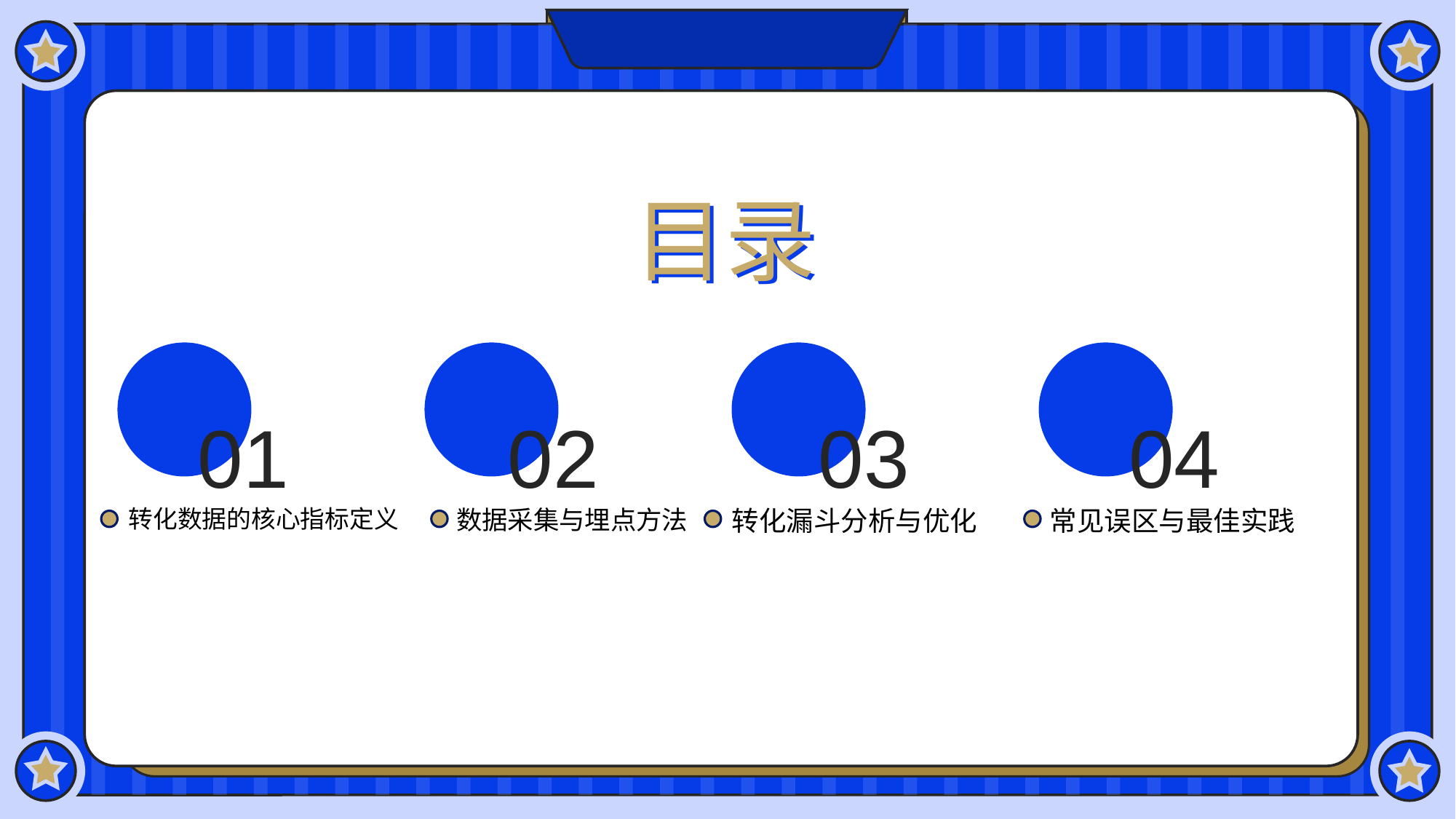

目录
目录

01
02
03
04
转化数据的核心指标定义
数据采集与埋点方法
转化漏斗分析与优化
常见误区与最佳实践